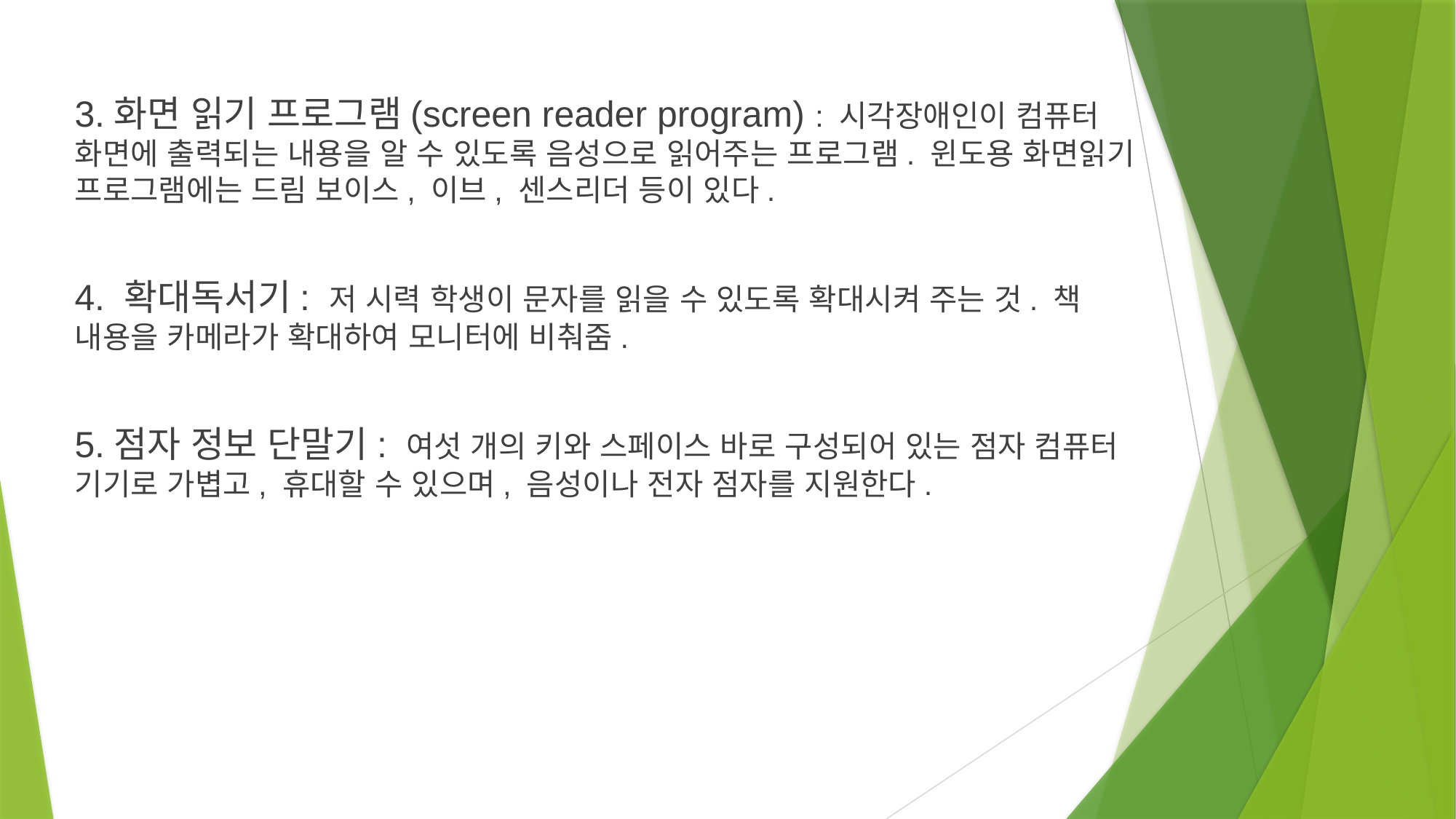

3.화면 읽기 프로그램(screen reader program) : 시각장애인이 컴퓨터 화면에 출력되는 내용을 알 수 있도록 음성으로 읽어주는 프로그램. 윈도용 화면읽기 프로그램에는 드림 보이스, 이브, 센스리더 등이 있다.

4. 확대독서기: 저 시력 학생이 문자를 읽을 수 있도록 확대시켜 주는 것. 책 내용을 카메라가 확대하여 모니터에 비춰줌.

5.점자 정보 단말기: 여섯 개의 키와 스페이스 바로 구성되어 있는 점자 컴퓨터 기기로 가볍고, 휴대할 수 있으며, 음성이나 전자 점자를 지원한다.